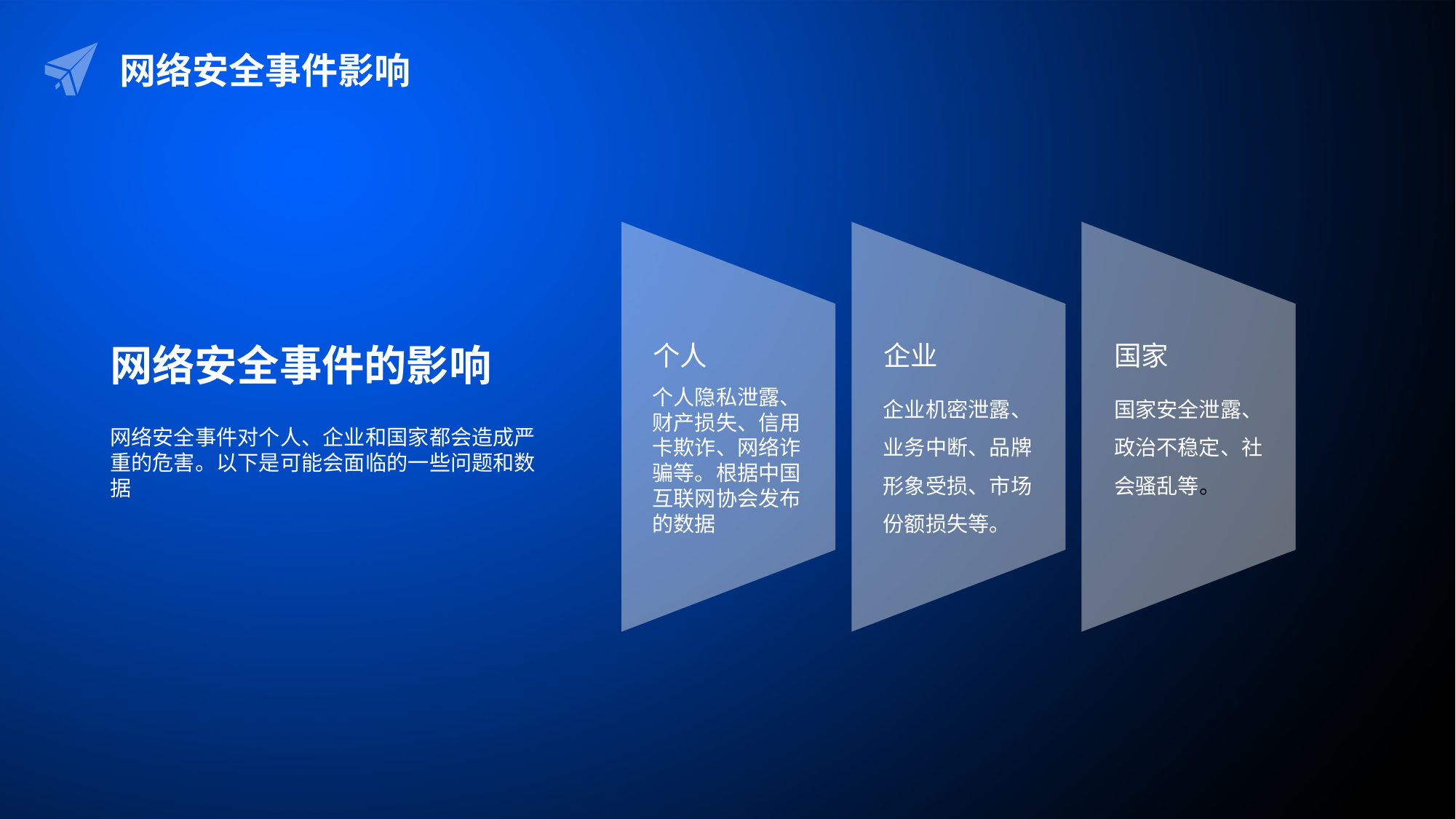

网络安全事件影响

网络安全事件的影响
网络安全事件对个人、企业和国家都会造成严重的危害。以下是可能会面临的一些问题和数据
个人
企业
国家
个人隐私泄露、财产损失、信用卡欺诈、网络诈骗等。根据中国互联网协会发布的数据
企业机密泄露、业务中断、品牌形象受损、市场份额损失等。
国家安全泄露、政治不稳定、社会骚乱等。